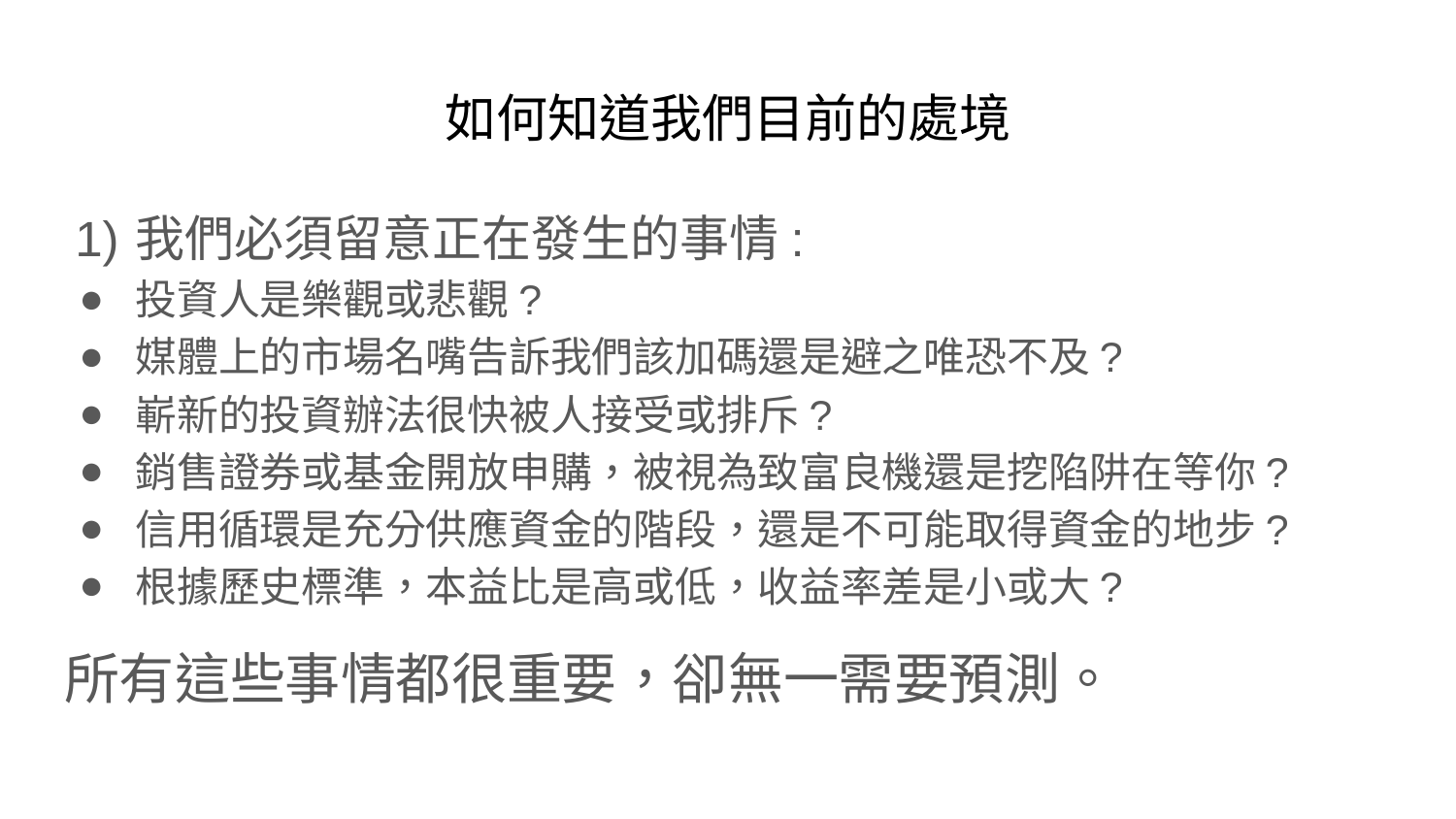

# 如何知道我們目前的處境

我們必須留意正在發生的事情:
投資人是樂觀或悲觀?
媒體上的市場名嘴告訴我們該加碼還是避之唯恐不及?
嶄新的投資辦法很快被人接受或排斥?
銷售證券或基金開放申購，被視為致富良機還是挖陷阱在等你?
信用循環是充分供應資金的階段，還是不可能取得資金的地步?
根據歷史標準，本益比是高或低，收益率差是小或大?
所有這些事情都很重要，卻無一需要預測。